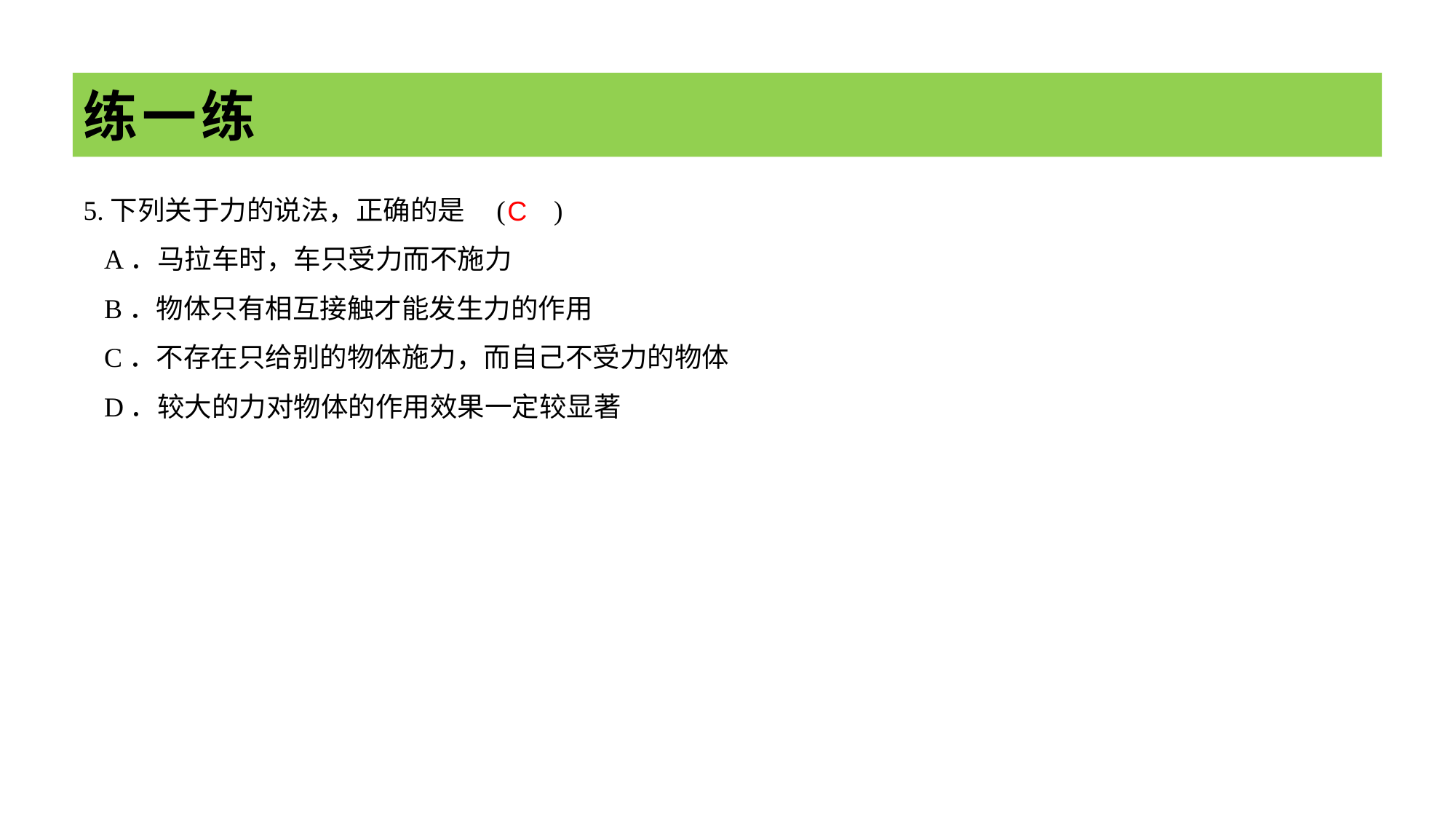

# 练一练
5.下列关于力的说法，正确的是    (       )
   A．马拉车时，车只受力而不施力
   B．物体只有相互接触才能发生力的作用
   C．不存在只给别的物体施力，而自己不受力的物体
   D．较大的力对物体的作用效果一定较显著
C